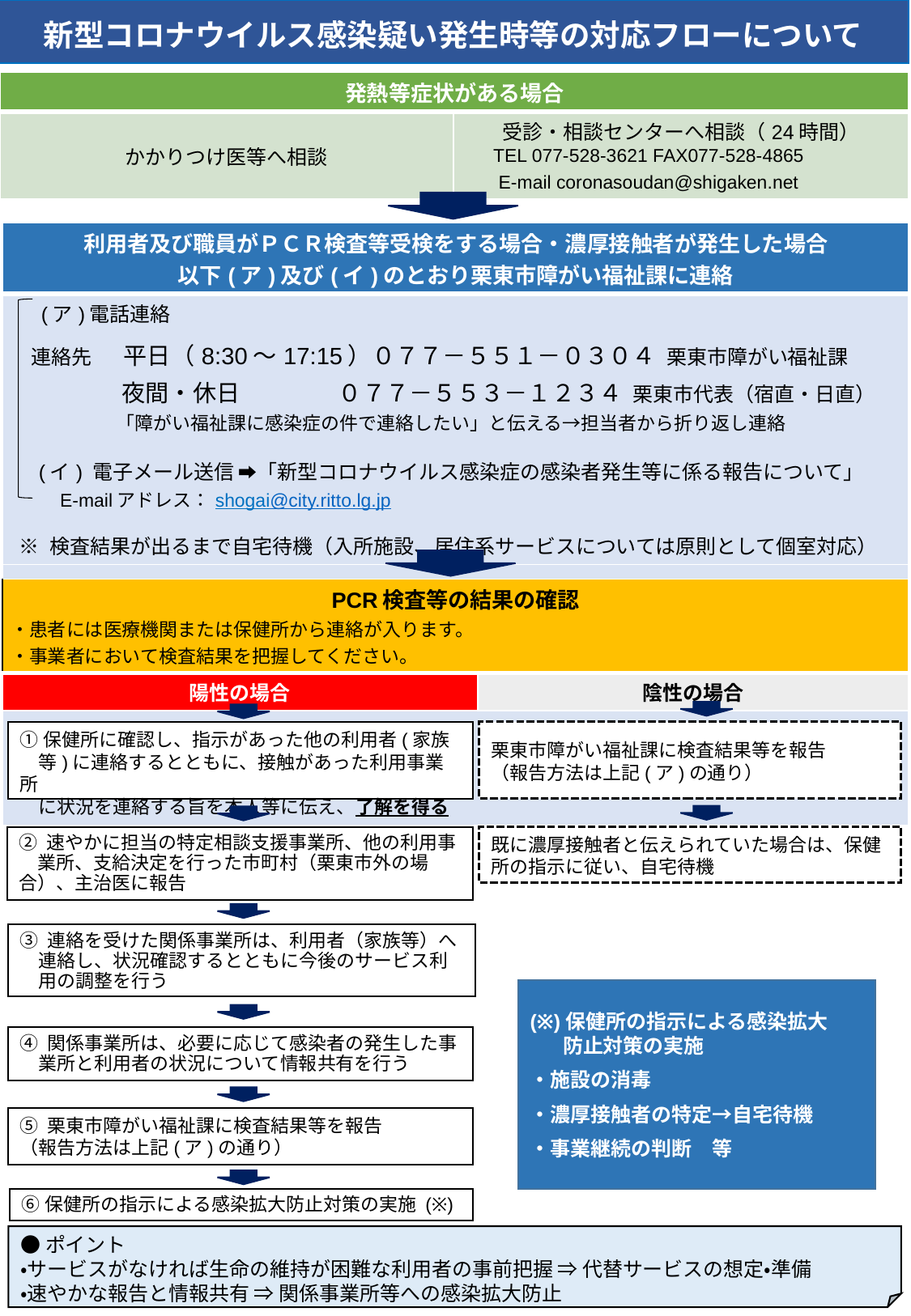

新型コロナウイルス感染疑い発生時等の対応フローについて
| 発熱等症状がある場合 |  |
| --- | --- |
| かかりつけ医等へ相談 | 受診・相談センターへ相談（24時間） TEL 077-528-3621 FAX077-528-4865 E-mail coronasoudan@shigaken.net |

| 利用者及び職員がＰＣＲ検査等受検をする場合・濃厚接触者が発生した場合 以下(ア)及び(イ)のとおり栗東市障がい福祉課に連絡 |
| --- |
| (ア)電話連絡　 　連絡先　平日（8:30～17:15）０７７－５５１－０３０４ 栗東市障がい福祉課 　　　　　　 夜間・休日 　　　　 ０７７－５５３－１２３４ 栗東市代表（宿直・日直） 　　　　　 「障がい福祉課に感染症の件で連絡したい」と伝える→担当者から折り返し連絡 　 (イ) 電子メール送信 ➡「新型コロナウイルス感染症の感染者発生等に係る報告について」 　 　 E-mailアドレス：shogai@city.ritto.lg.jp ※ 検査結果が出るまで自宅待機（入所施設、居住系サービスについては原則として個室対応） |
|  |

| PCR検査等の結果の確認 ・患者には医療機関または保健所から連絡が入ります。 ・事業者において検査結果を把握してください。 |  |
| --- | --- |
| 陽性の場合 | 陰性の場合 |

栗東市障がい福祉課に検査結果等を報告
（報告方法は上記(ア)の通り）
①保健所に確認し、指示があった他の利用者(家族
　等)に連絡するとともに、接触があった利用事業所
　に状況を連絡する旨を本人等に伝え、了解を得る

既に濃厚接触者と伝えられていた場合は、保健所の指示に従い、自宅待機
② 速やかに担当の特定相談支援事業所、他の利用事
　業所、支給決定を行った市町村（栗東市外の場合）、主治医に報告

③ 連絡を受けた関係事業所は、利用者（家族等）へ
　連絡し、状況確認するとともに今後のサービス利
　用の調整を行う

(※)保健所の指示による感染拡大
      防止対策の実施
・施設の消毒
・濃厚接触者の特定→自宅待機
・事業継続の判断　等

④ 関係事業所は、必要に応じて感染者の発生した事
　業所と利用者の状況について情報共有を行う

⑤ 栗東市障がい福祉課に検査結果等を報告
（報告方法は上記(ア)の通り）

⑥保健所の指示による感染拡大防止対策の実施 (※)
●ポイント
・サービスがなければ生命の維持が困難な利用者の事前把握 ⇒ 代替サービスの想定・準備
・速やかな報告と情報共有 ⇒ 関係事業所等への感染拡大防止